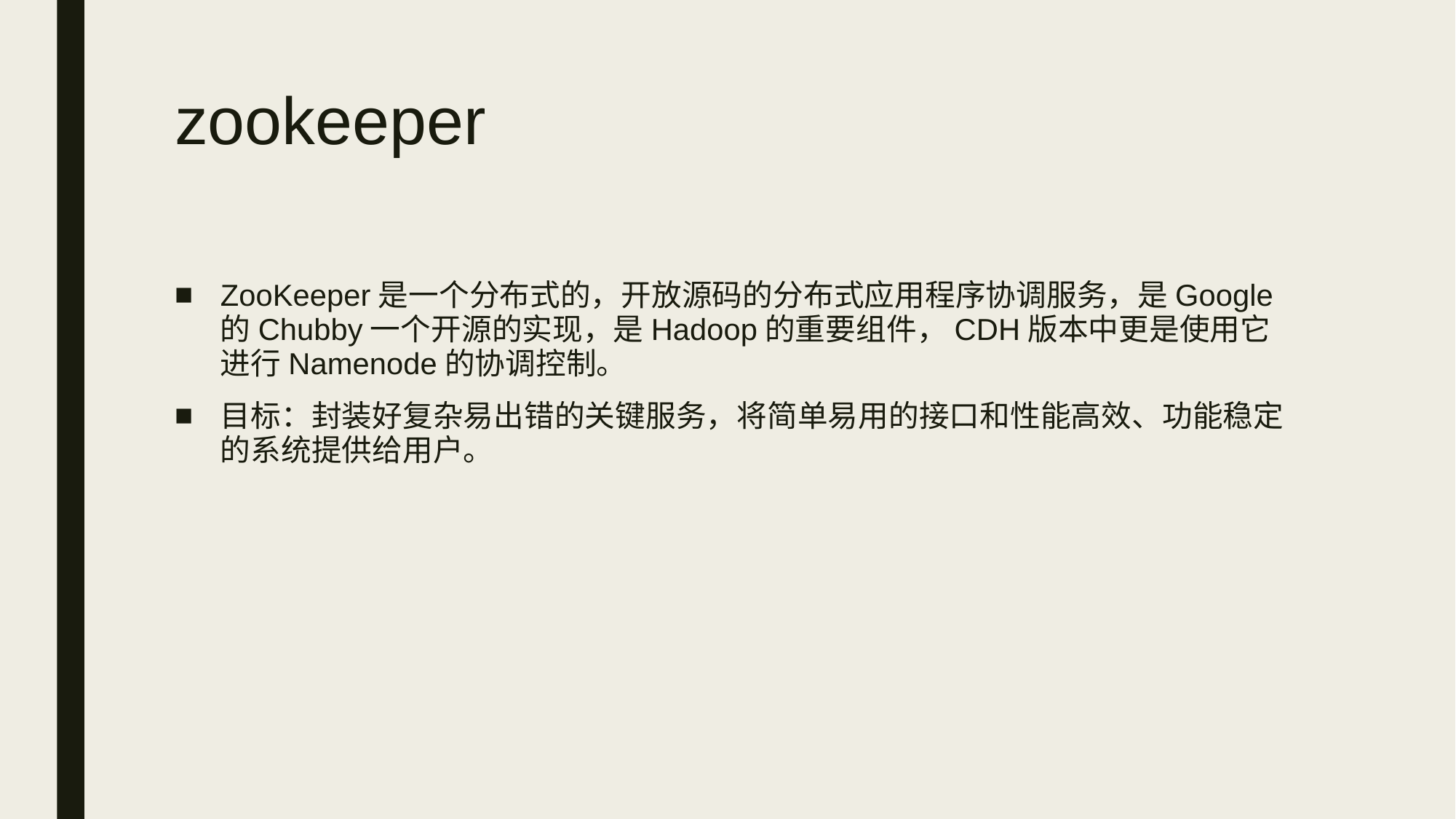

# zookeeper
ZooKeeper是一个分布式的，开放源码的分布式应用程序协调服务，是Google的Chubby一个开源的实现，是Hadoop的重要组件，CDH版本中更是使用它进行Namenode的协调控制。
目标：封装好复杂易出错的关键服务，将简单易用的接口和性能高效、功能稳定的系统提供给用户。